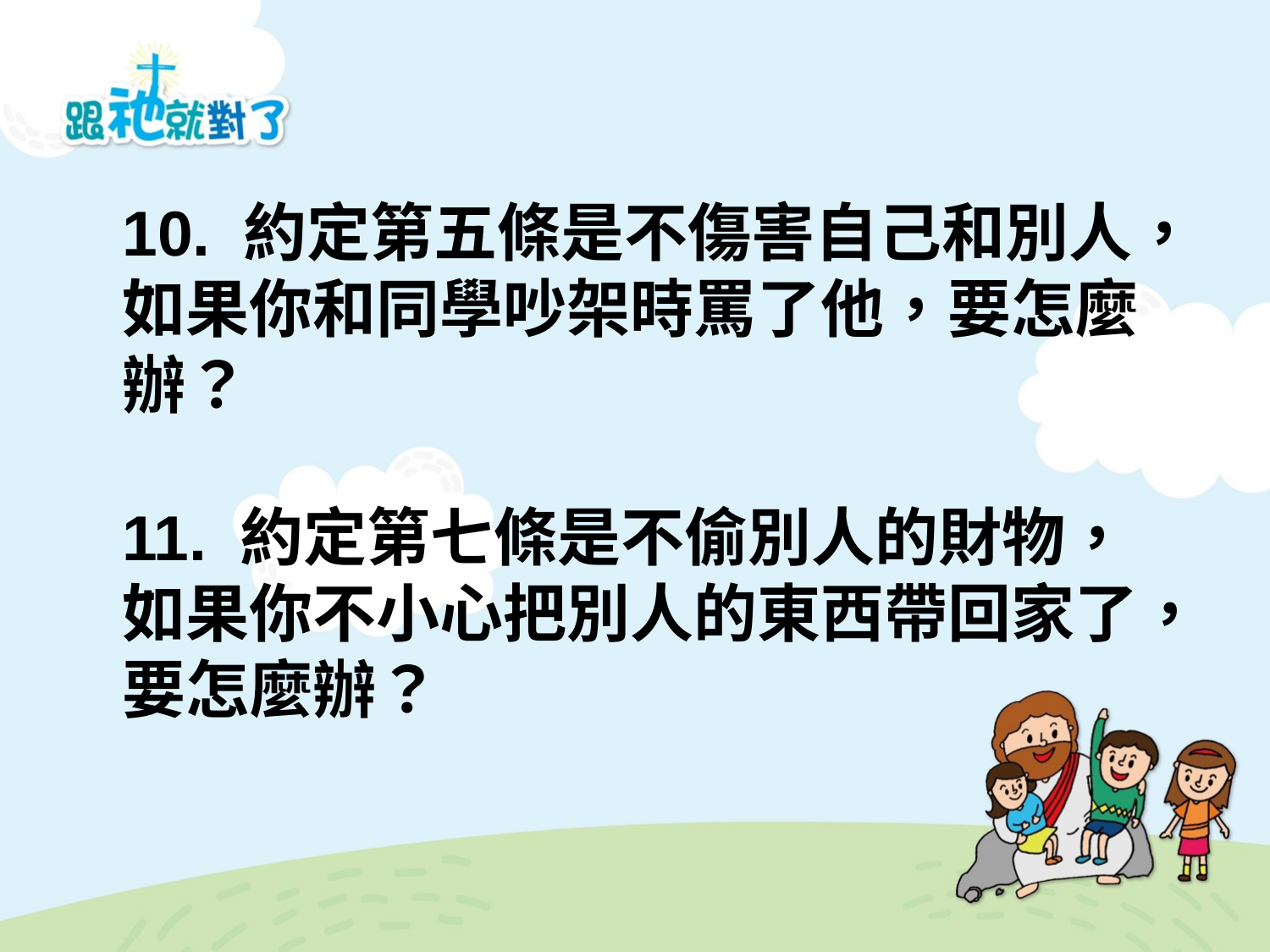

10. 約定第五條是不傷害自己和別人，如果你和同學吵架時罵了他，要怎麼辦？

11. 約定第七條是不偷別人的財物，如果你不小心把別人的東西帶回家了，要怎麼辦？